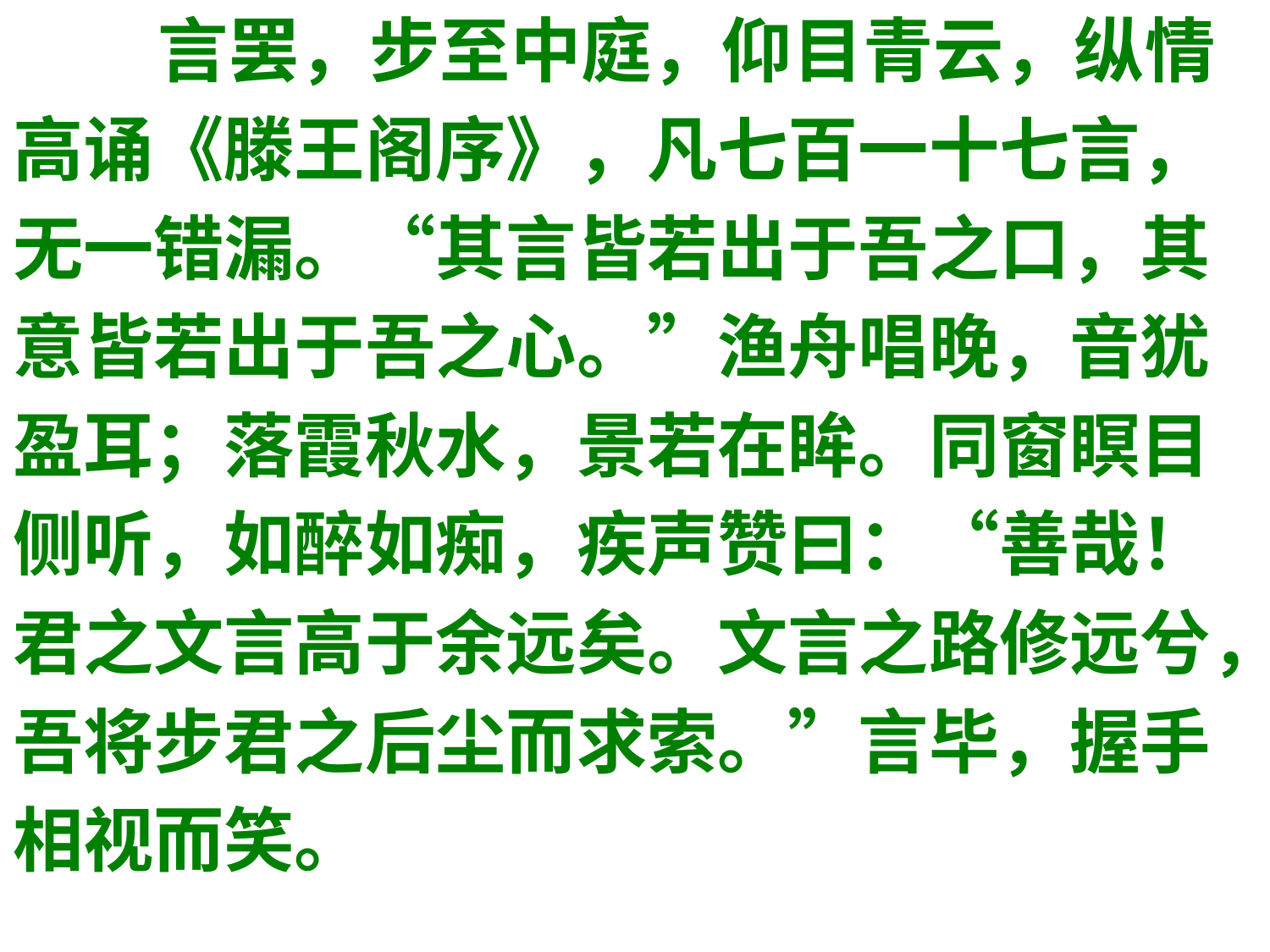

言罢，步至中庭，仰目青云，纵情
高诵《滕王阁序》，凡七百一十七言，
无一错漏。“其言皆若出于吾之口，其
意皆若出于吾之心。”渔舟唱晚，音犹
盈耳；落霞秋水，景若在眸。同窗瞑目
侧听，如醉如痴，疾声赞曰：“善哉！
君之文言高于余远矣。文言之路修远兮，
吾将步君之后尘而求索。”言毕，握手
相视而笑。